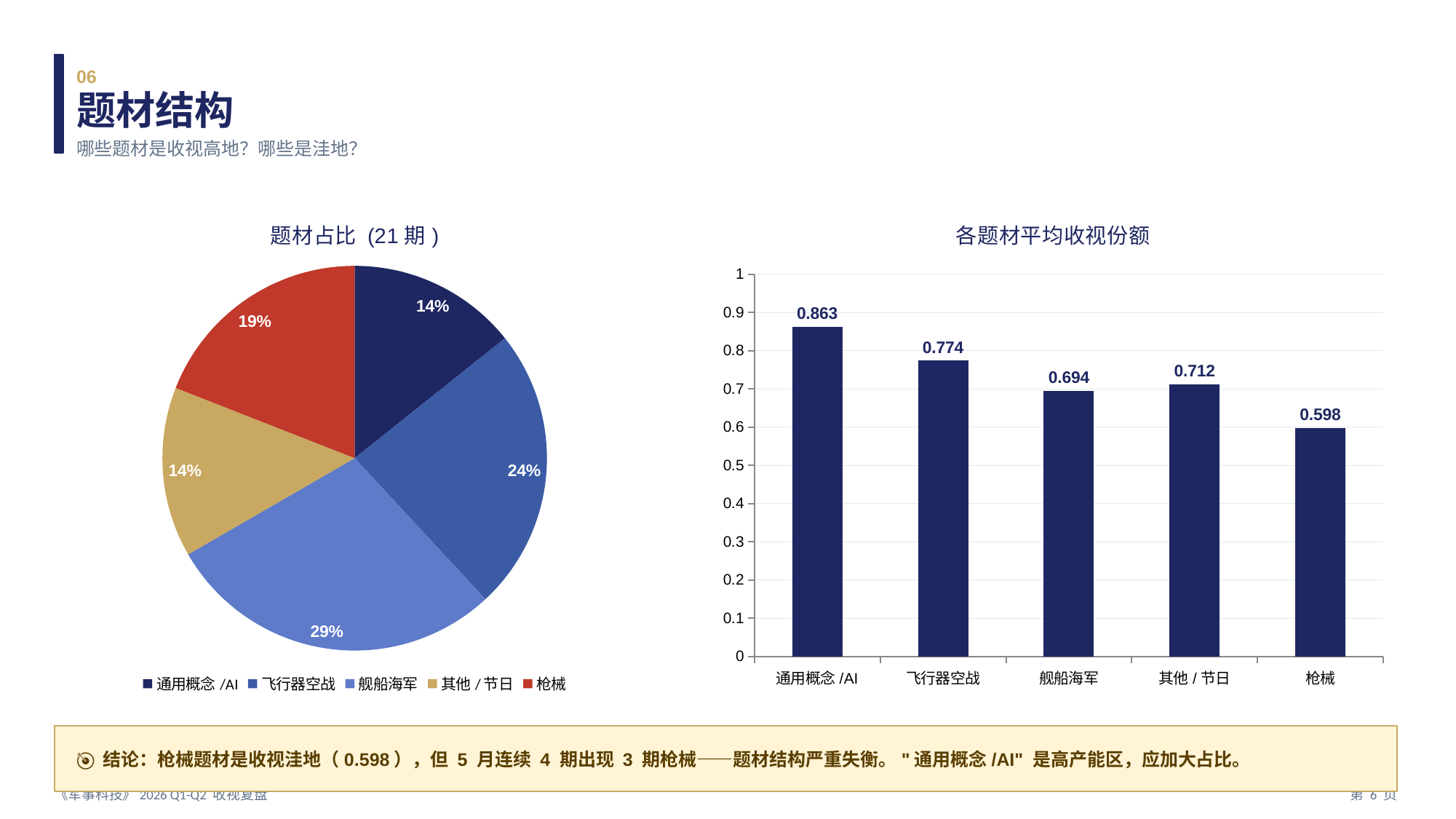

06

题材结构
哪些题材是收视高地？哪些是洼地？

### Chart: 题材占比 (21期)

| Category | 期数分布 |
|---|---|
| 通用概念/AI | 3.0 |
| 飞行器空战 | 5.0 |
| 舰船海军 | 6.0 |
| 其他/节日 | 3.0 |
| 枪械 | 4.0 |

### Chart: 各题材平均收视份额

| Category | 平均收视份额 |
|---|---|
| 通用概念/AI | 0.863 |
| 飞行器空战 | 0.774 |
| 舰船海军 | 0.694 |
| 其他/节日 | 0.712 |
| 枪械 | 0.598 |
🎯 结论：枪械题材是收视洼地（0.598），但 5 月连续 4 期出现 3 期枪械——题材结构严重失衡。"通用概念/AI" 是高产能区，应加大占比。
《军事科技》2026 Q1-Q2 收视复盘
第 6 页